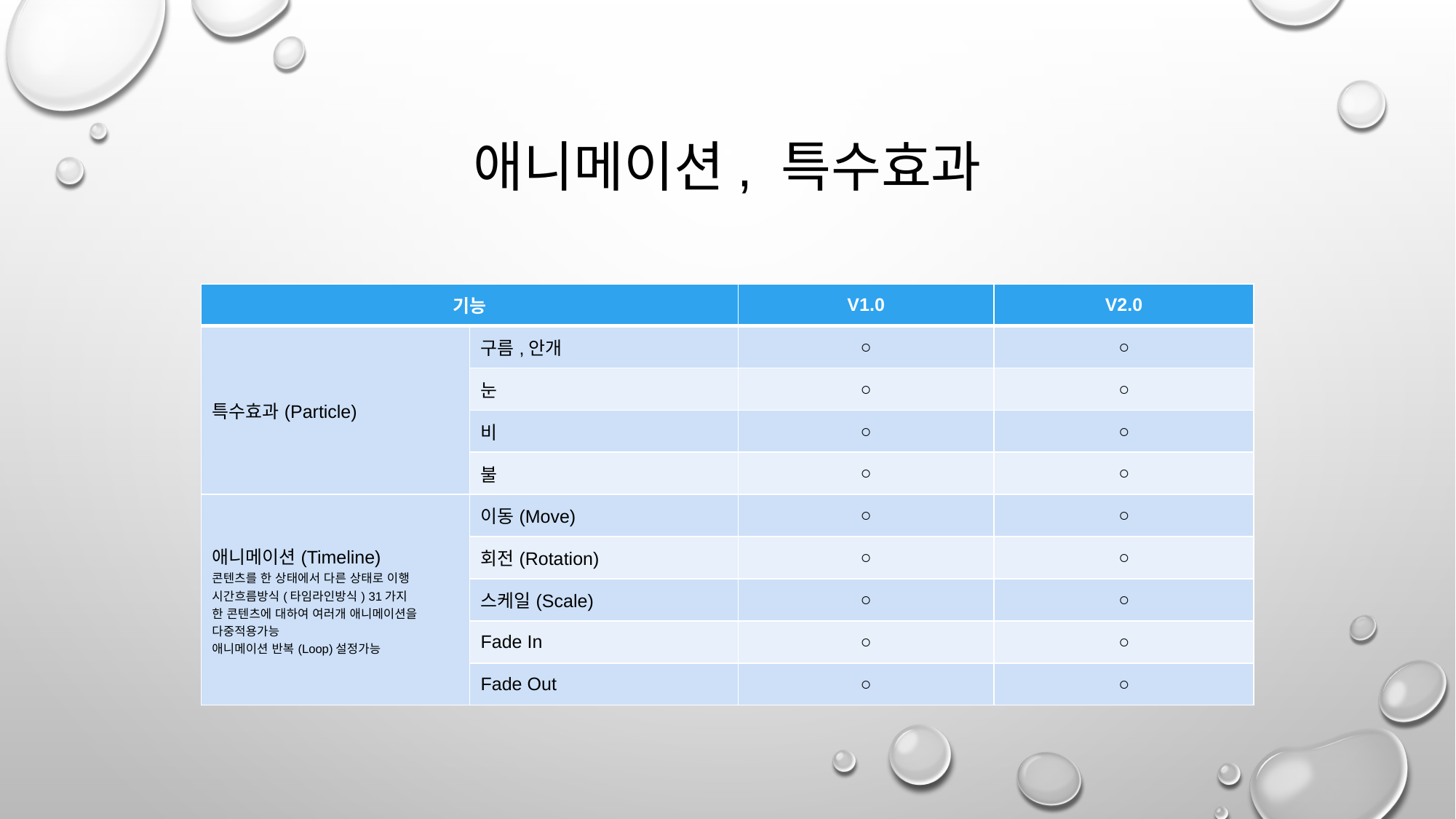

# 애니메이션, 특수효과
| 기능 |  | V1.0 | V2.0 |
| --- | --- | --- | --- |
| 특수효과(Particle) | 구름,안개 | ○ | ○ |
|  | 눈 | ○ | ○ |
|  | 비 | ○ | ○ |
|  | 불 | ○ | ○ |
| 애니메이션(Timeline) 콘텐츠를 한 상태에서 다른 상태로 이행 시간흐름방식(타임라인방식) 31가지 한 콘텐츠에 대하여 여러개 애니메이션을 다중적용가능 애니메이션 반복(Loop)설정가능 | 이동(Move) | ○ | ○ |
|  | 회전(Rotation) | ○ | ○ |
|  | 스케일(Scale) | ○ | ○ |
|  | Fade In | ○ | ○ |
|  | Fade Out | ○ | ○ |